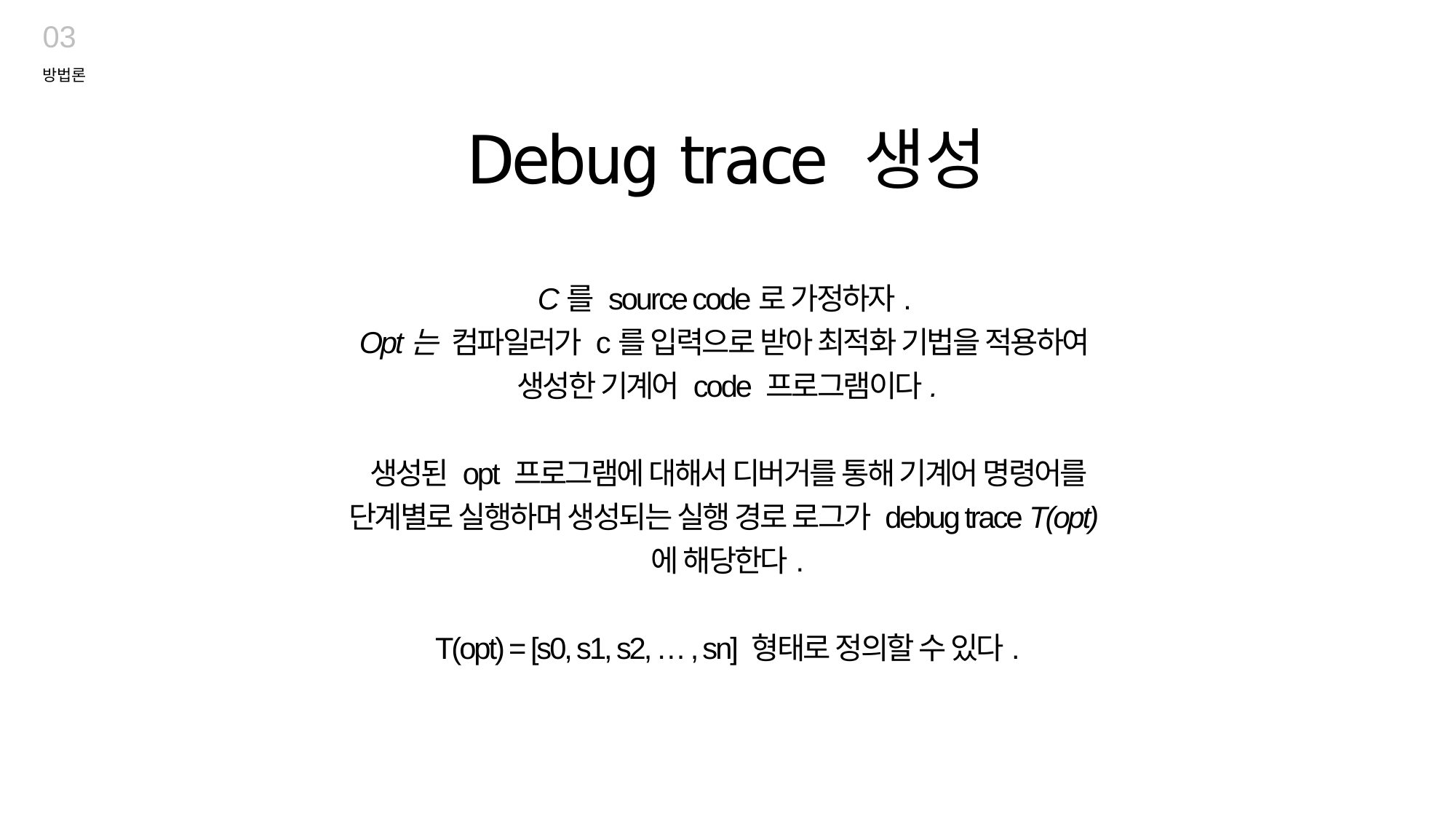

03
방법론
Debug trace 생성
C를 source code로 가정하자.
Opt는  컴파일러가 c를 입력으로 받아 최적화 기법을 적용하여
생성한 기계어 code 프로그램이다.

생성된 opt 프로그램에 대해서 디버거를 통해 기계어 명령어를 단계별로 실행하며 생성되는 실행 경로 로그가 debug trace T(opt)에 해당한다.

T(opt) = [s0, s1, s2, … , sn] 형태로 정의할 수 있다.